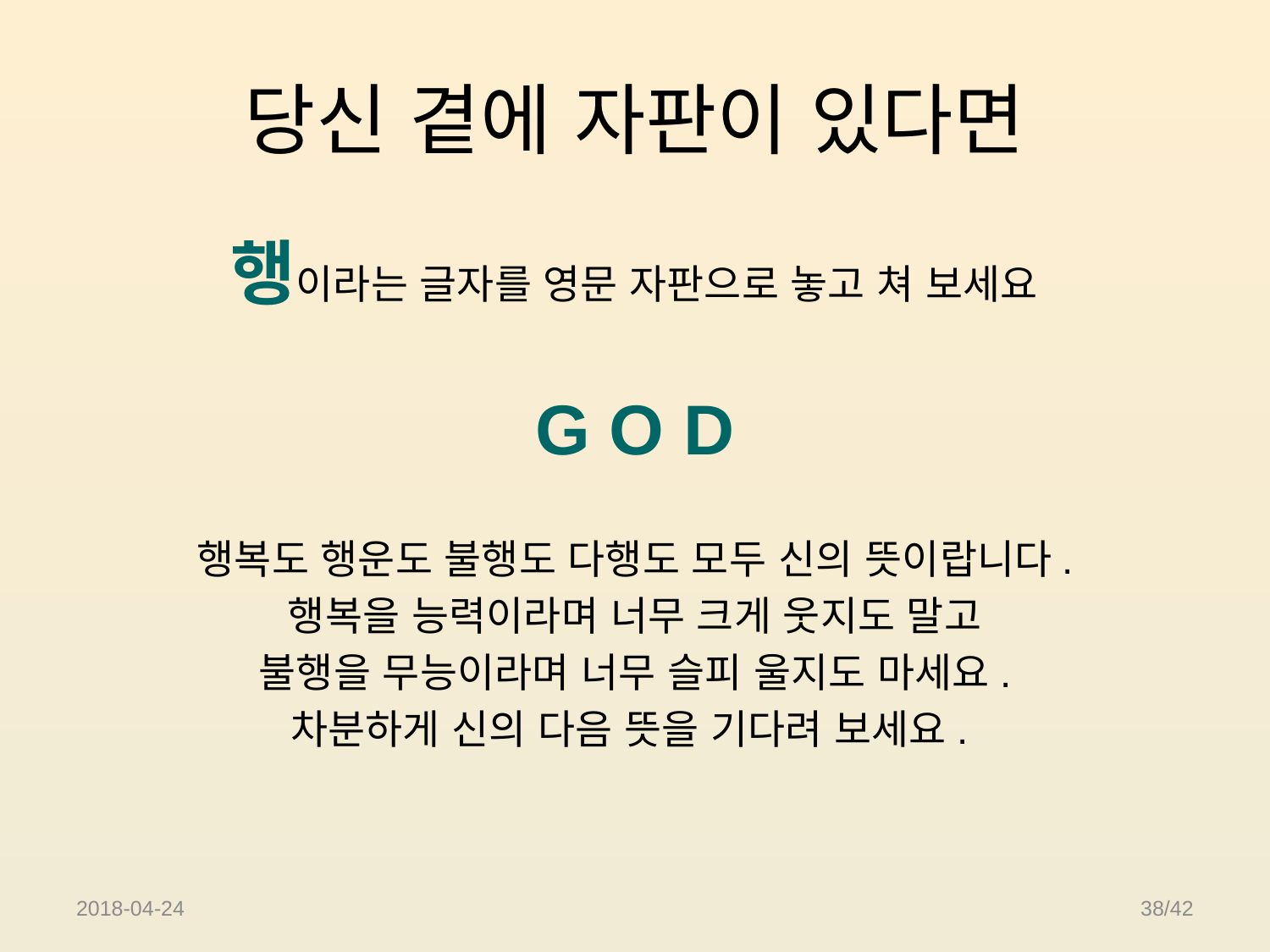

# 당신 곁에 자판이 있다면
행이라는 글자를 영문 자판으로 놓고 쳐 보세요

G O D

행복도 행운도 불행도 다행도 모두 신의 뜻이랍니다.
행복을 능력이라며 너무 크게 웃지도 말고
불행을 무능이라며 너무 슬피 울지도 마세요.
차분하게 신의 다음 뜻을 기다려 보세요.
2018-04-24
38/42